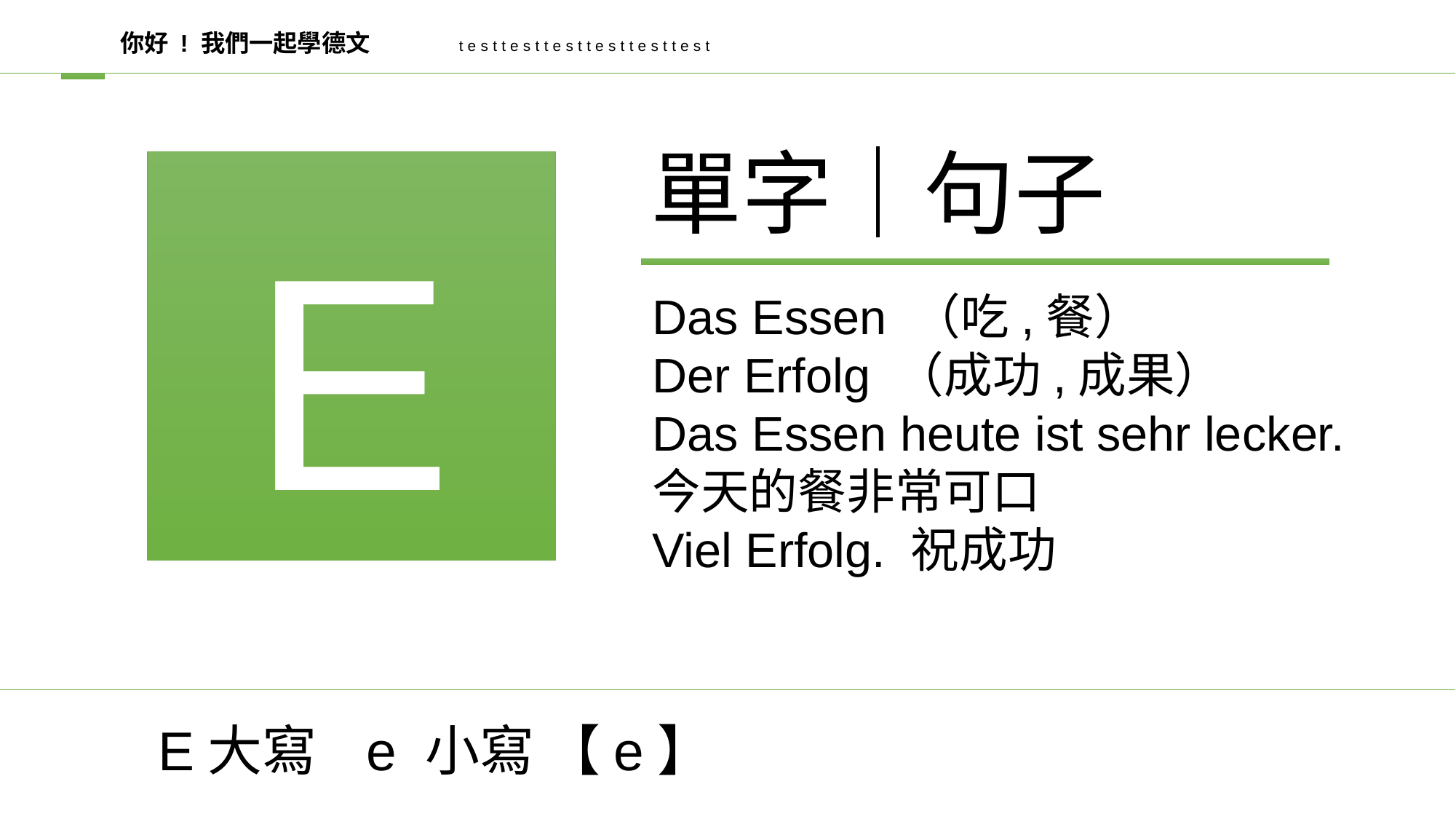

你好 ! 我們一起學德文
testtesttesttesttesttest

單字│句子

E

Das Essen （吃,餐）
Der Erfolg （成功,成果）
Das Essen heute ist sehr lecker.
今天的餐非常可口
Viel Erfolg. 祝成功

E大寫   e 小寫 【e】